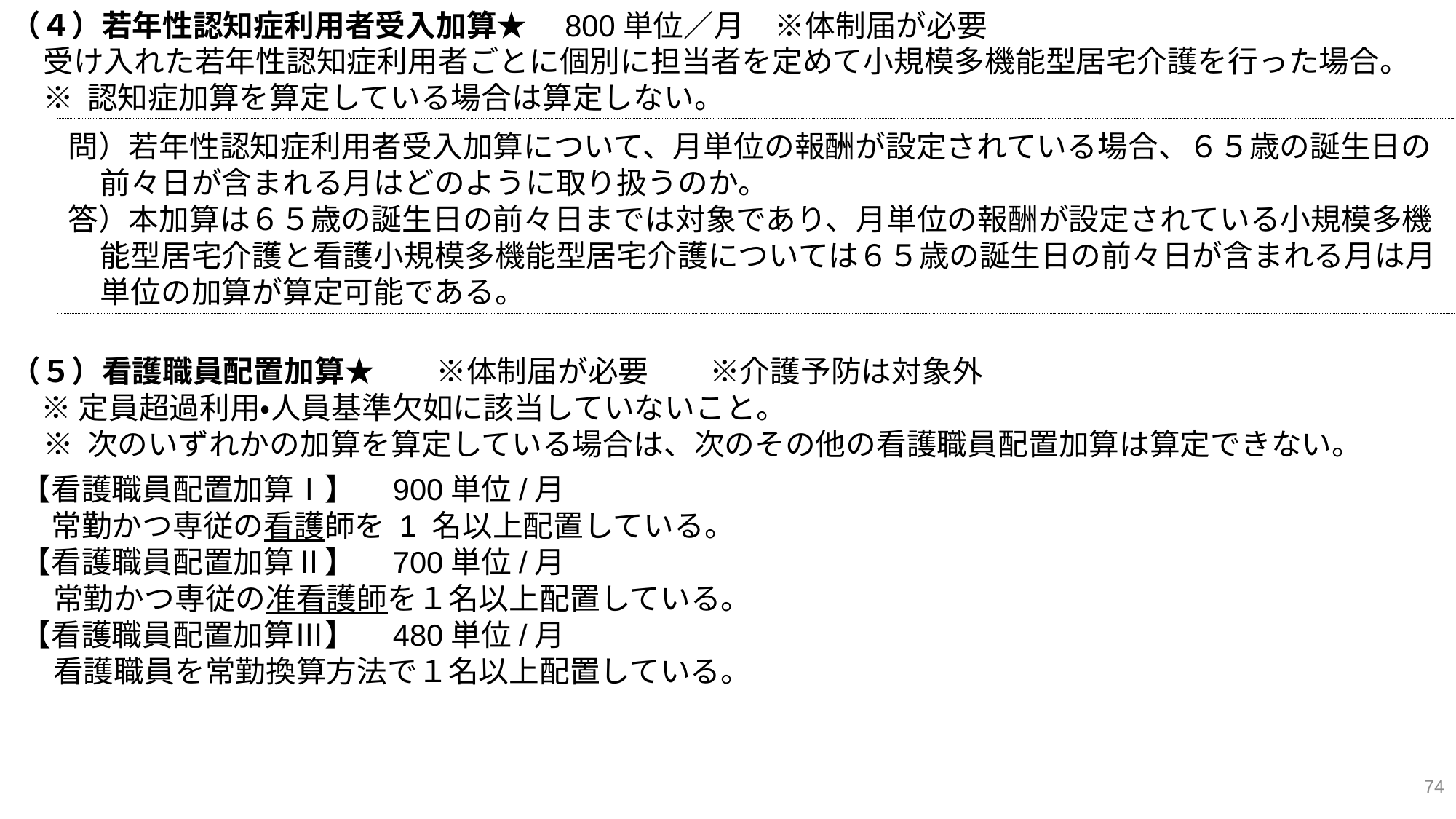

（４）若年性認知症利用者受入加算★　800単位／月　※体制届が必要
受け入れた若年性認知症利用者ごとに個別に担当者を定めて小規模多機能型居宅介護を行った場合。
※ 認知症加算を算定している場合は算定しない。

（５）看護職員配置加算★　　※体制届が必要　　※介護予防は対象外
　※ 定員超過利用・人員基準欠如に該当していないこと。
※ 次のいずれかの加算を算定している場合は、次のその他の看護職員配置加算は算定できない。

【看護職員配置加算Ⅰ】　900単位/月
　常勤かつ専従の看護師を 1 名以上配置している。
【看護職員配置加算Ⅱ】　700単位/月
常勤かつ専従の准看護師を１名以上配置している。
【看護職員配置加算Ⅲ】　480単位/月
看護職員を常勤換算方法で１名以上配置している。

問）若年性認知症利用者受入加算について、月単位の報酬が設定されている場合、６５歳の誕生日の前々日が含まれる月はどのように取り扱うのか。
答）本加算は６５歳の誕生日の前々日までは対象であり、月単位の報酬が設定されている小規模多機能型居宅介護と看護小規模多機能型居宅介護については６５歳の誕生日の前々日が含まれる月は月単位の加算が算定可能である。
74